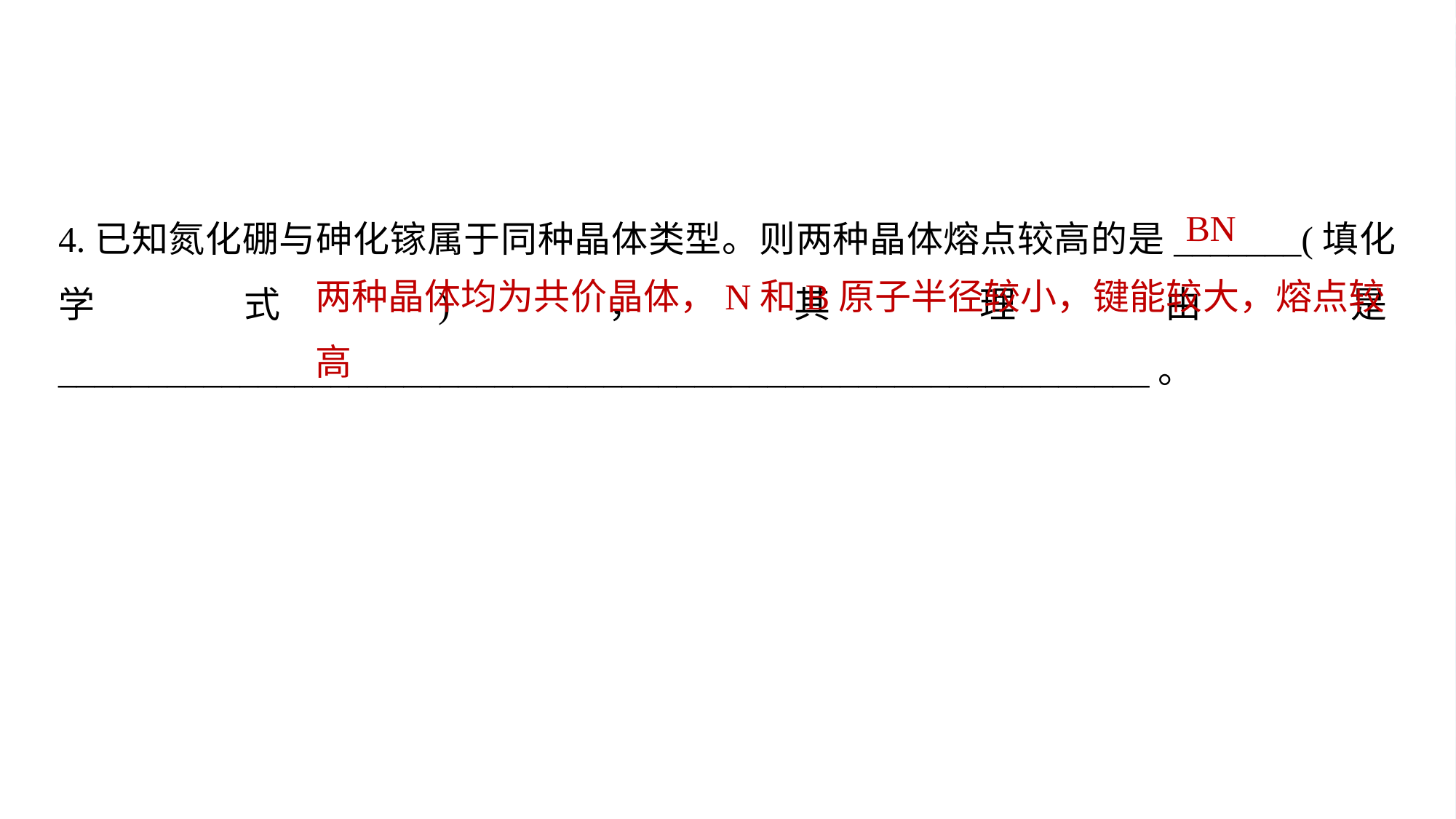

4.已知氮化硼与砷化镓属于同种晶体类型。则两种晶体熔点较高的是_______(填化学式)，其理由是____________________________________________________________。
BN
两种晶体均为共价晶体，N和B原子半径较小，键能较大，熔点较高